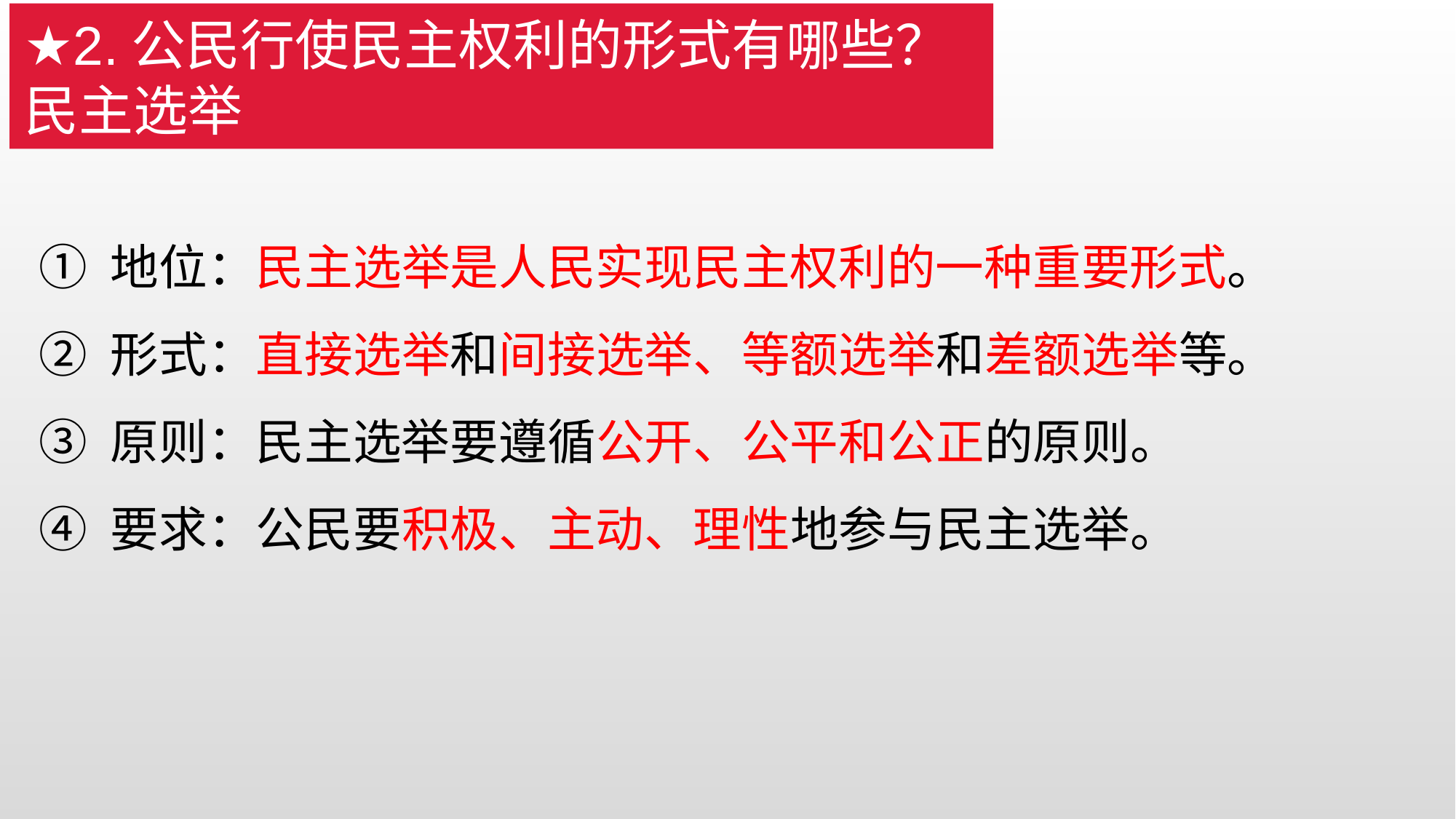

★2.公民行使民主权利的形式有哪些？
民主选举
① 地位：民主选举是人民实现民主权利的一种重要形式。
② 形式：直接选举和间接选举、等额选举和差额选举等。
③ 原则：民主选举要遵循公开、公平和公正的原则。
④ 要求：公民要积极、主动、理性地参与民主选举。